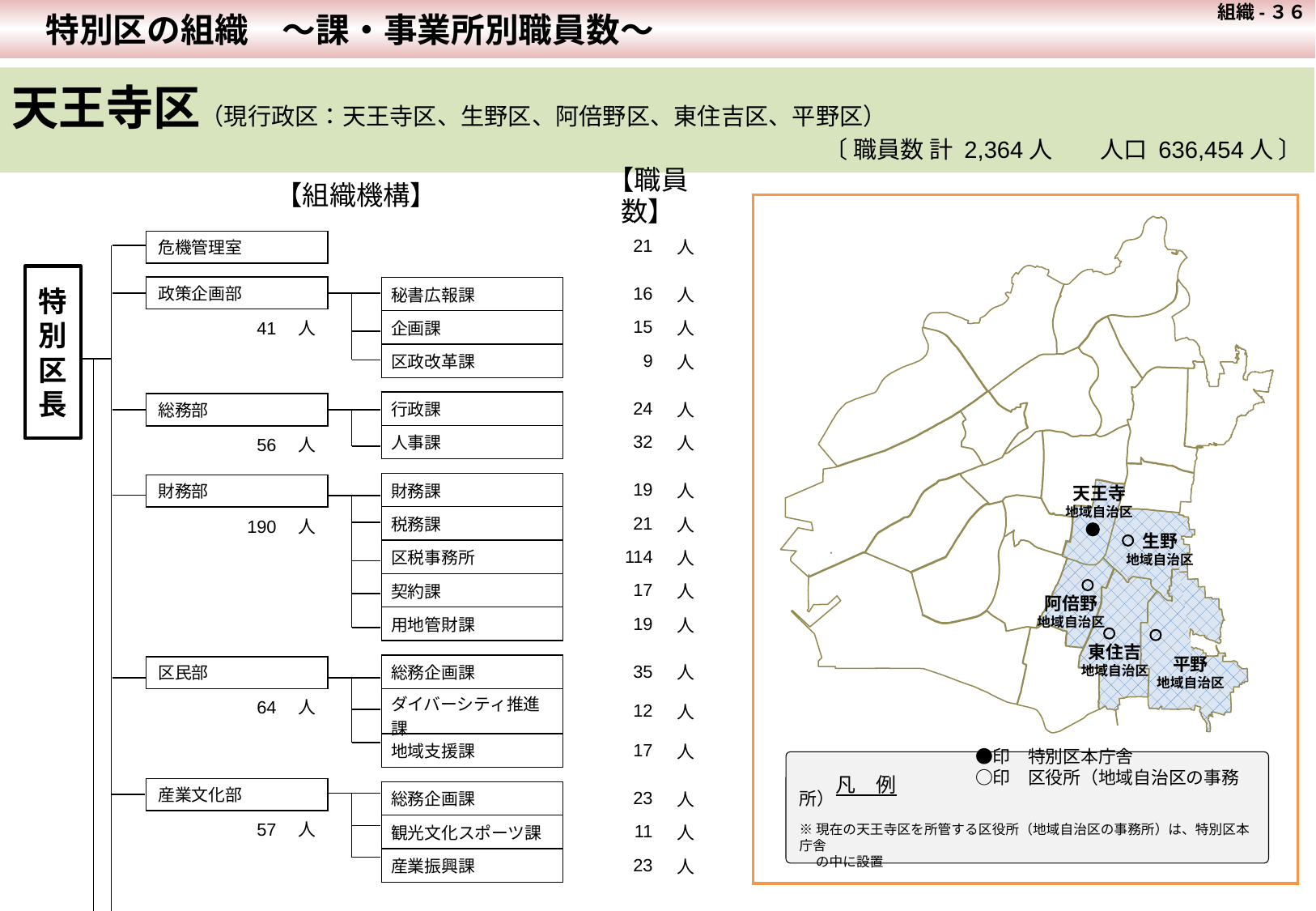

組織-３６
　特別区の組織　～課・事業所別職員数～
天王寺区（現行政区：天王寺区、生野区、阿倍野区、東住吉区、平野区）
〔 職員数 計 2,364人　　人口 636,454人 〕
【職員数】
【組織機構】

凡　例

天王寺
地域自治区

生野
地域自治区

阿倍野
地域自治区

東住吉
地域自治区
平野
地域自治区
|  | 21 | 人 |
| --- | --- | --- |
|  |  |  |
| 秘書広報課 | 16 | 人 |
| 企画課 | 15 | 人 |
| 区政改革課 | 9 | 人 |
|  |  |  |
| 行政課 | 24 | 人 |
| 人事課 | 32 | 人 |
|  |  |  |
| 財務課 | 19 | 人 |
| 税務課 | 21 | 人 |
| 区税事務所 | 114 | 人 |
| 契約課 | 17 | 人 |
| 用地管財課 | 19 | 人 |
|  |  |  |
| 総務企画課 | 35 | 人 |
| ダイバーシティ推進課 | 12 | 人 |
| 地域支援課 | 17 | 人 |
|  |  |  |
| 総務企画課 | 23 | 人 |
| 観光文化スポーツ課 | 11 | 人 |
| 産業振興課 | 23 | 人 |
危機管理室
特
別
区
長
政策企画部
41　人
総務部
56　人
財務部
190　人
区民部
64　人
　　　　　　　　　　●印　特別区本庁舎
　　　　　　　　　　○印　区役所（地域自治区の事務所）

※現在の天王寺区を所管する区役所（地域自治区の事務所）は、特別区本庁舎
　 の中に設置
産業文化部
57　人